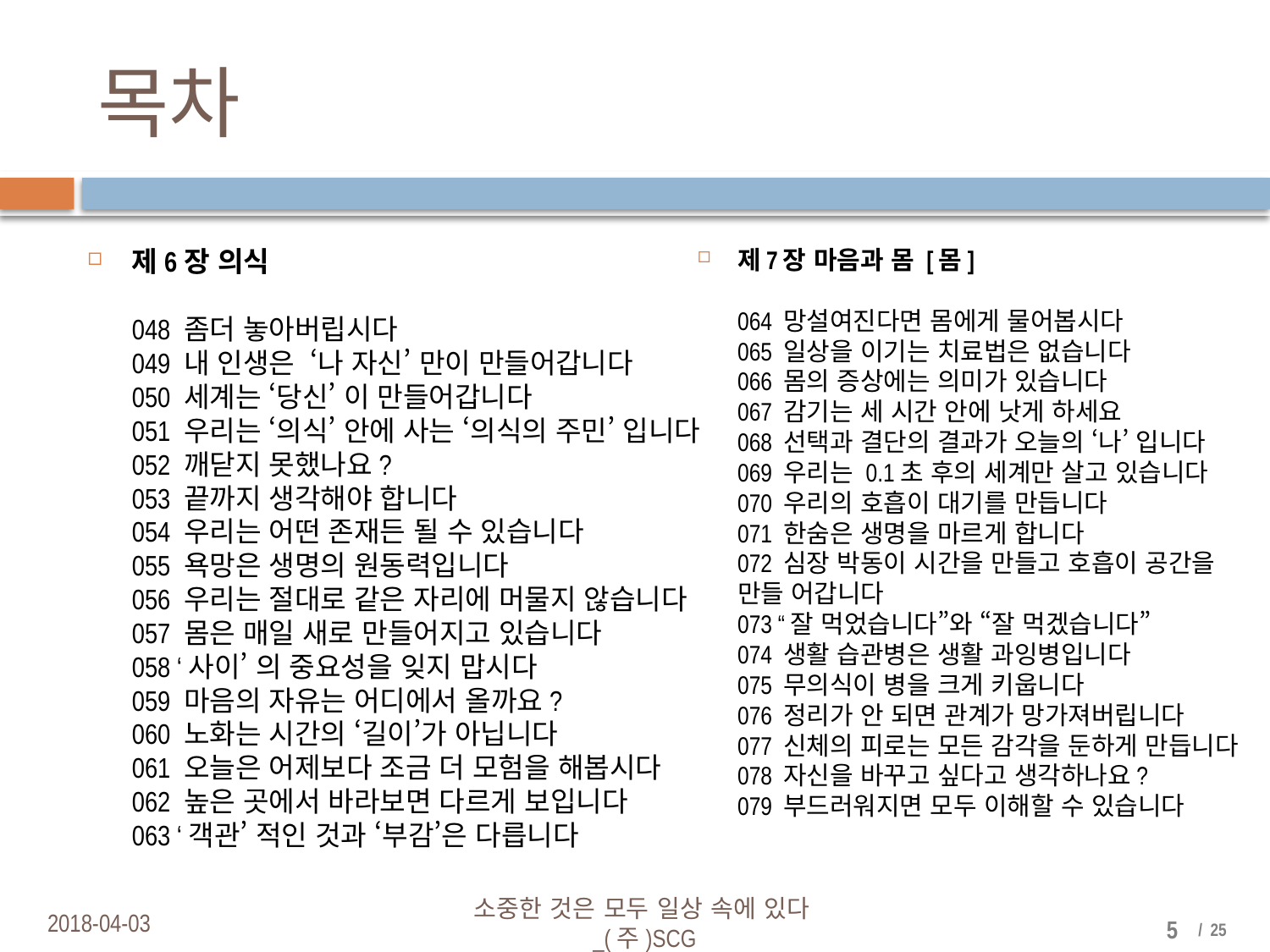

# 목차
제6장 의식
048 좀더 놓아버립시다
049 내 인생은  ‘나 자신’ 만이 만들어갑니다
050 세계는 ‘당신’ 이 만들어갑니다
051 우리는 ‘의식’ 안에 사는 ‘의식의 주민’ 입니다
052 깨닫지 못했나요?
053 끝까지 생각해야 합니다
054 우리는 어떤 존재든 될 수 있습니다
055 욕망은 생명의 원동력입니다
056 우리는 절대로 같은 자리에 머물지 않습니다
057 몸은 매일 새로 만들어지고 있습니다
058 ‘사이’ 의 중요성을 잊지 맙시다
059 마음의 자유는 어디에서 올까요?
060 노화는 시간의 ‘길이’가 아닙니다
061 오늘은 어제보다 조금 더 모험을 해봅시다
062 높은 곳에서 바라보면 다르게 보입니다
063 ‘객관’ 적인 것과 ‘부감’은 다릅니다
제7장 마음과 몸 [몸]
064 망설여진다면 몸에게 물어봅시다
065 일상을 이기는 치료법은 없습니다
066 몸의 증상에는 의미가 있습니다
067 감기는 세 시간 안에 낫게 하세요
068 선택과 결단의 결과가 오늘의 ‘나’ 입니다
069 우리는 0.1초 후의 세계만 살고 있습니다
070 우리의 호흡이 대기를 만듭니다
071 한숨은 생명을 마르게 합니다
072 심장 박동이 시간을 만들고 호흡이 공간을 만들 어갑니다
073 “잘 먹었습니다”와 “잘 먹겠습니다”
074 생활 습관병은 생활 과잉병입니다
075 무의식이 병을 크게 키웁니다
076 정리가 안 되면 관계가 망가져버립니다
077 신체의 피로는 모든 감각을 둔하게 만듭니다
078 자신을 바꾸고 싶다고 생각하나요?
079 부드러워지면 모두 이해할 수 있습니다
2018-04-03
소중한 것은 모두 일상 속에 있다_(주)SCG
5